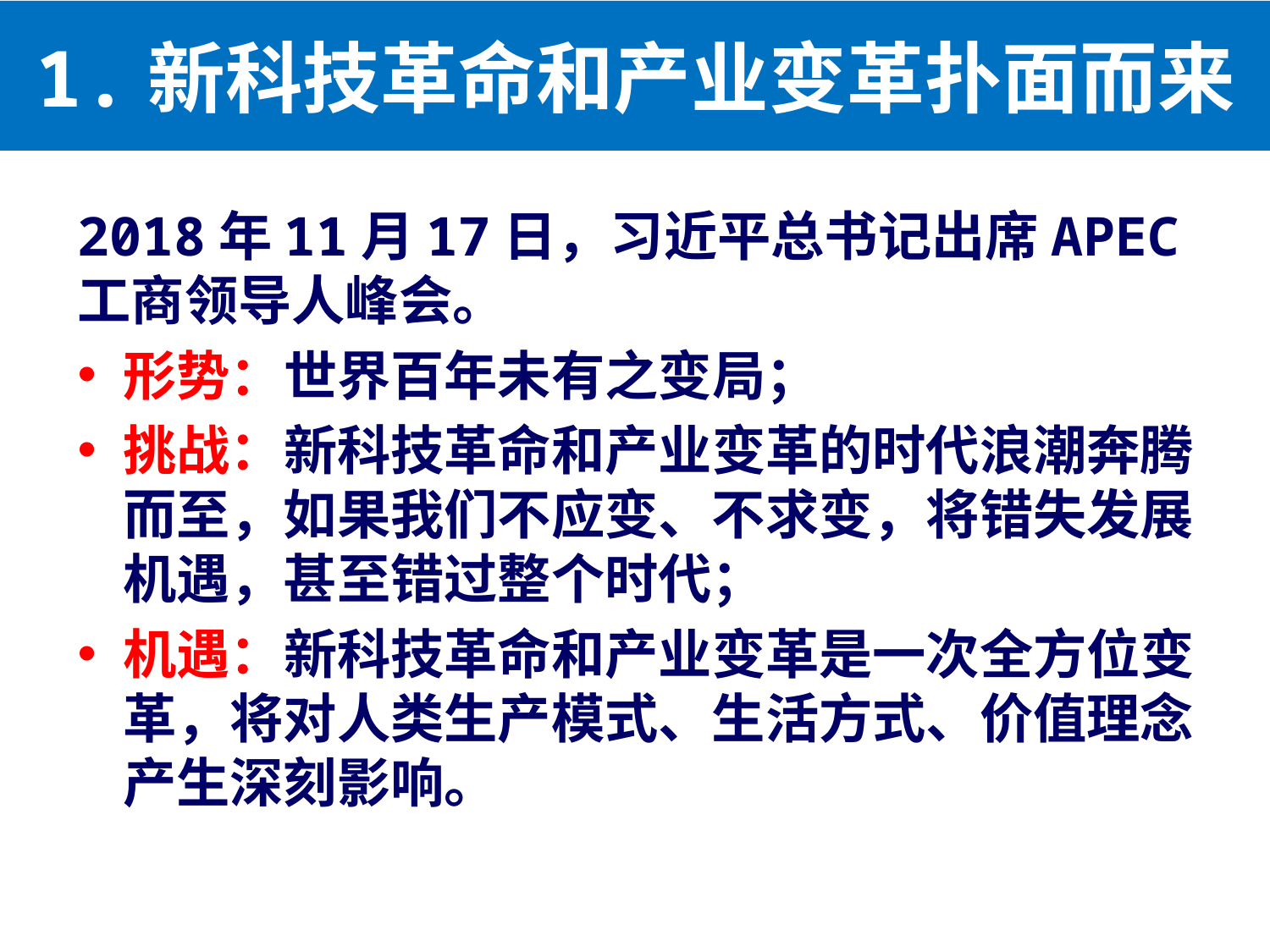

# 1.新科技革命和产业变革扑面而来
2018年11月17日，习近平总书记出席APEC工商领导人峰会。
形势：世界百年未有之变局；
挑战：新科技革命和产业变革的时代浪潮奔腾而至，如果我们不应变、不求变，将错失发展机遇，甚至错过整个时代；
机遇：新科技革命和产业变革是一次全方位变革，将对人类生产模式、生活方式、价值理念产生深刻影响。